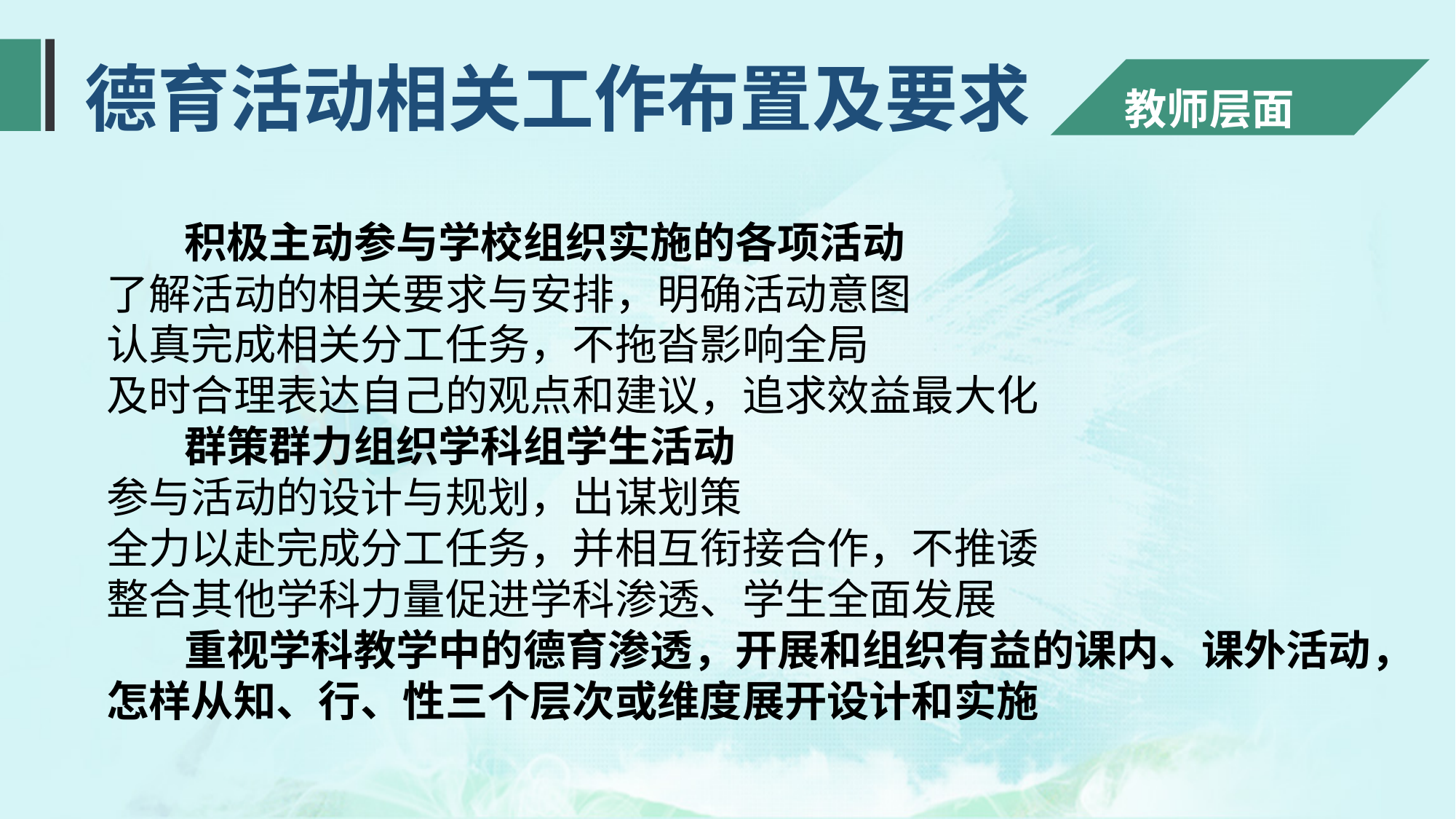

德育活动相关工作布置及要求

教师层面
       积极主动参与学校组织实施的各项活动
了解活动的相关要求与安排，明确活动意图
认真完成相关分工任务，不拖沓影响全局
及时合理表达自己的观点和建议，追求效益最大化
       群策群力组织学科组学生活动
参与活动的设计与规划，出谋划策
全力以赴完成分工任务，并相互衔接合作，不推诿
整合其他学科力量促进学科渗透、学生全面发展
       重视学科教学中的德育渗透，开展和组织有益的课内、课外活动，怎样从知、行、性三个层次或维度展开设计和实施